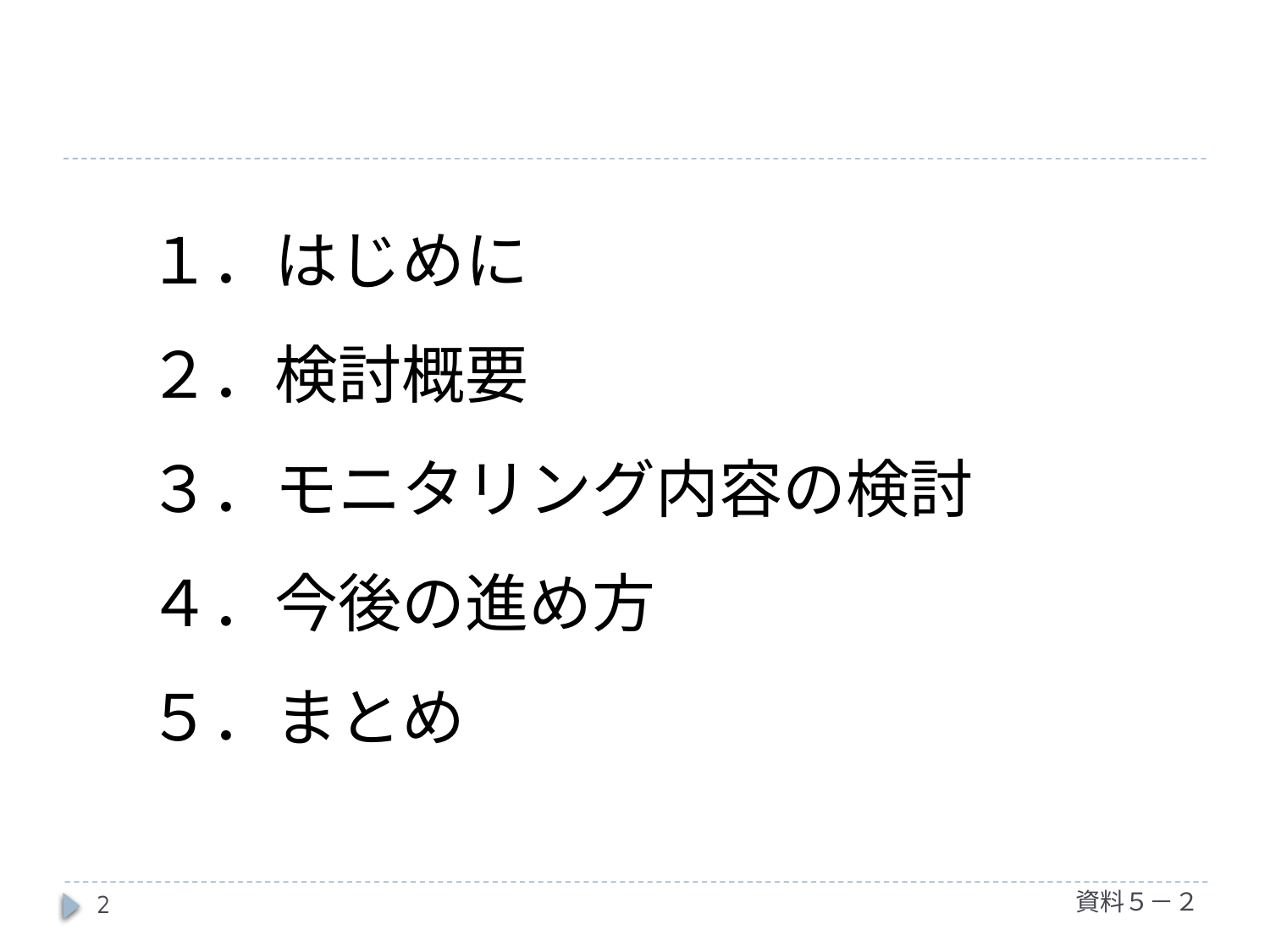

１．はじめに
２．検討概要
３．モニタリング内容の検討
４．今後の進め方
５．まとめ
資料５－２
2